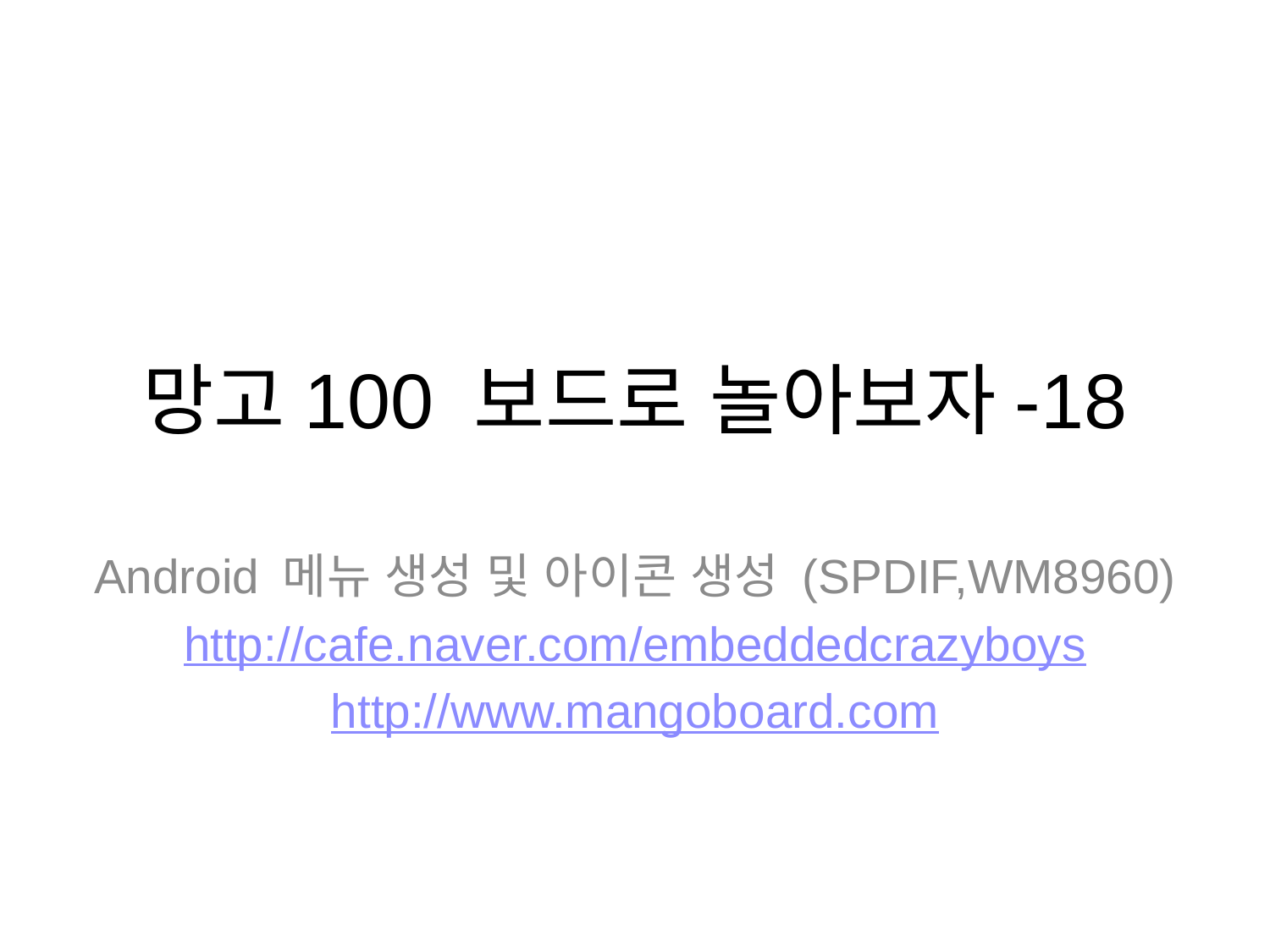

# 망고100 보드로 놀아보자-18
Android 메뉴 생성 및 아이콘 생성 (SPDIF,WM8960)
http://cafe.naver.com/embeddedcrazyboys
http://www.mangoboard.com